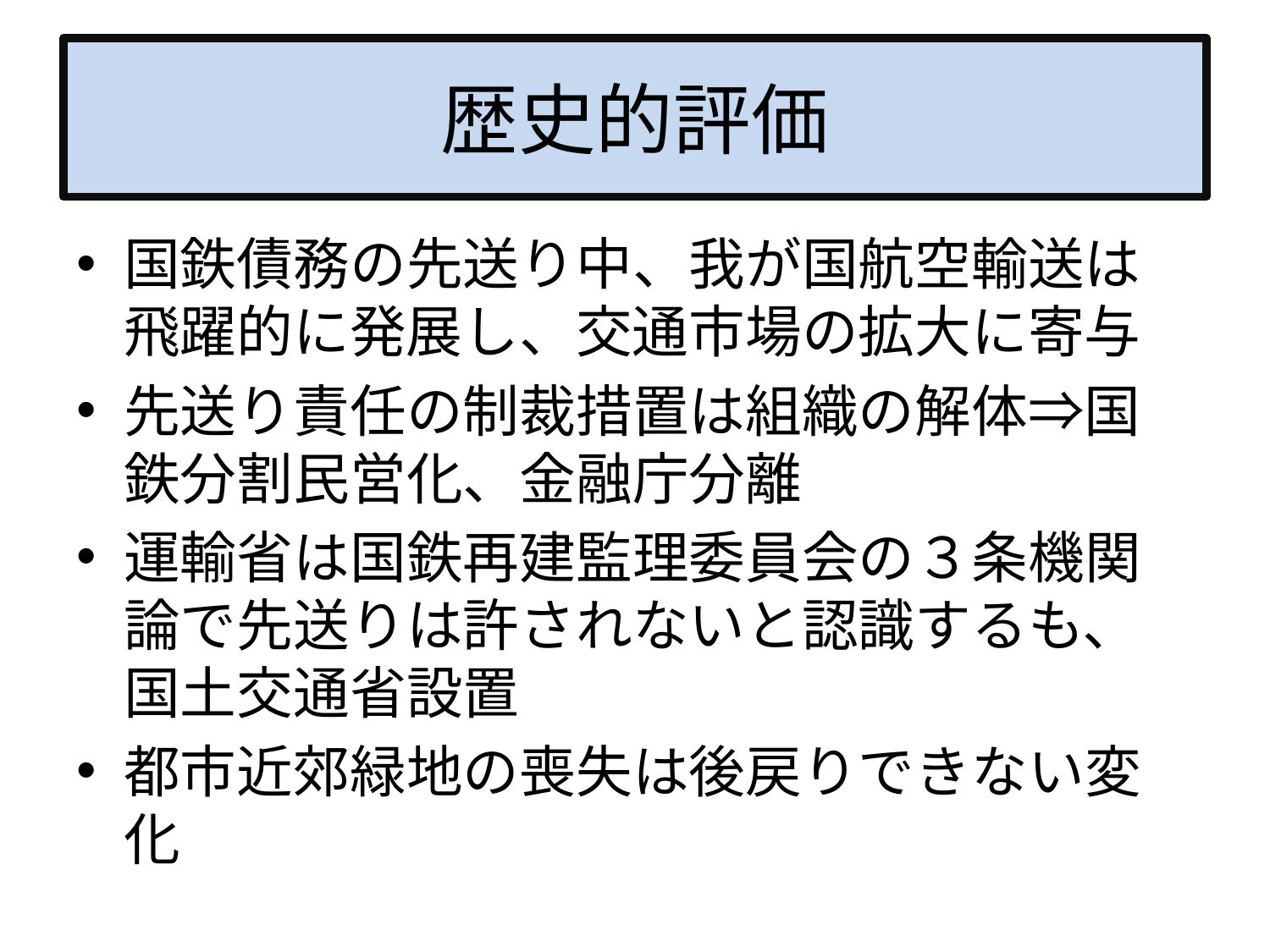

# 歴史的評価
国鉄債務の先送り中、我が国航空輸送は飛躍的に発展し、交通市場の拡大に寄与
先送り責任の制裁措置は組織の解体⇒国鉄分割民営化、金融庁分離
運輸省は国鉄再建監理委員会の３条機関論で先送りは許されないと認識するも、国土交通省設置
都市近郊緑地の喪失は後戻りできない変化